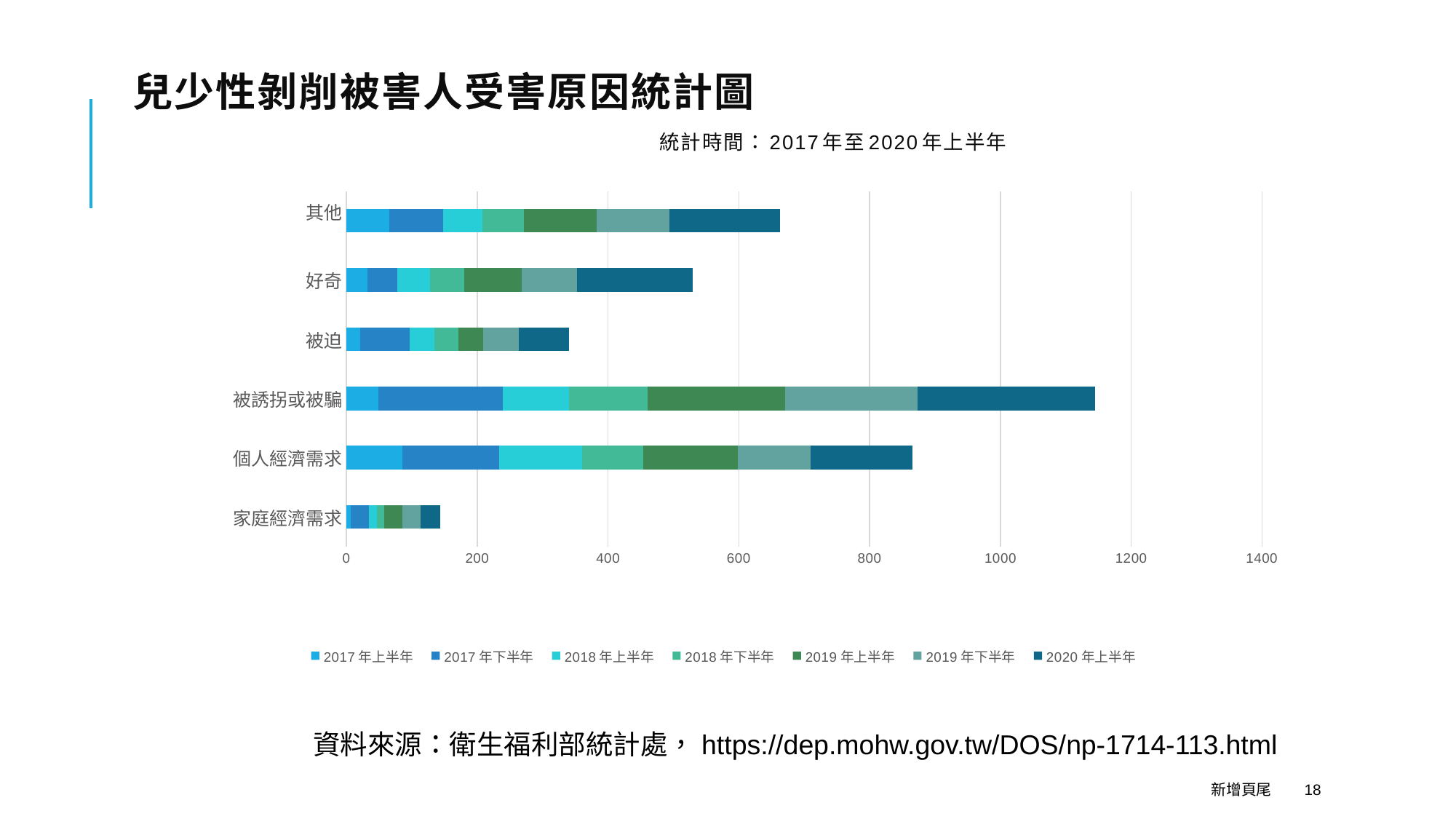

# 兒少性剝削被害人受害原因統計圖 統計時間：2017年至2020年上半年

### Chart

| Category | 2017年上半年 | 2017年下半年 | 2018年上半年 | 2018年下半年 | 2019年上半年 | 2019年下半年 | 2020年上半年 |
|---|---|---|---|---|---|---|---|
| 家庭經濟需求 | 6.0 | 28.0 | 12.0 | 12.0 | 27.0 | 28.0 | 30.0 |
| 個人經濟需求 | 86.0 | 147.0 | 127.0 | 94.0 | 144.0 | 112.0 | 156.0 |
| 被誘拐或被騙 | 49.0 | 190.0 | 101.0 | 120.0 | 211.0 | 202.0 | 272.0 |
| 被迫 | 21.0 | 76.0 | 37.0 | 37.0 | 38.0 | 54.0 | 77.0 |
| 好奇 | 32.0 | 46.0 | 50.0 | 52.0 | 88.0 | 84.0 | 177.0 |
| 其他
 | 65.0 | 83.0 | 60.0 | 63.0 | 111.0 | 112.0 | 169.0 |
資料來源：衛生福利部統計處，https://dep.mohw.gov.tw/DOS/np-1714-113.html

新增頁尾
18